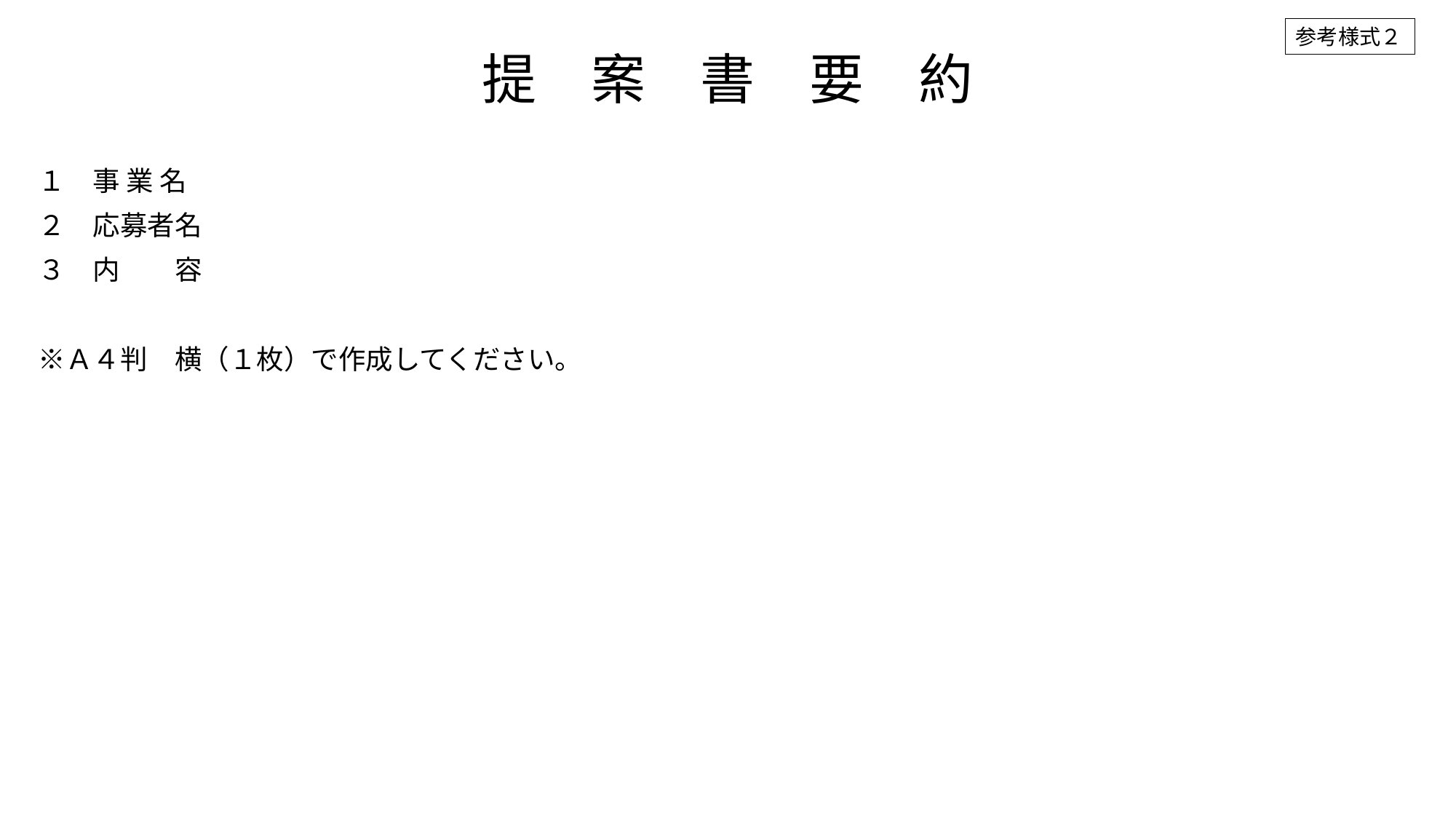

# 提　案　書　要　約
参考様式２
　１　事 業 名
　２　応募者名
　３　内　　容

　※Ａ４判　横（１枚）で作成してください。